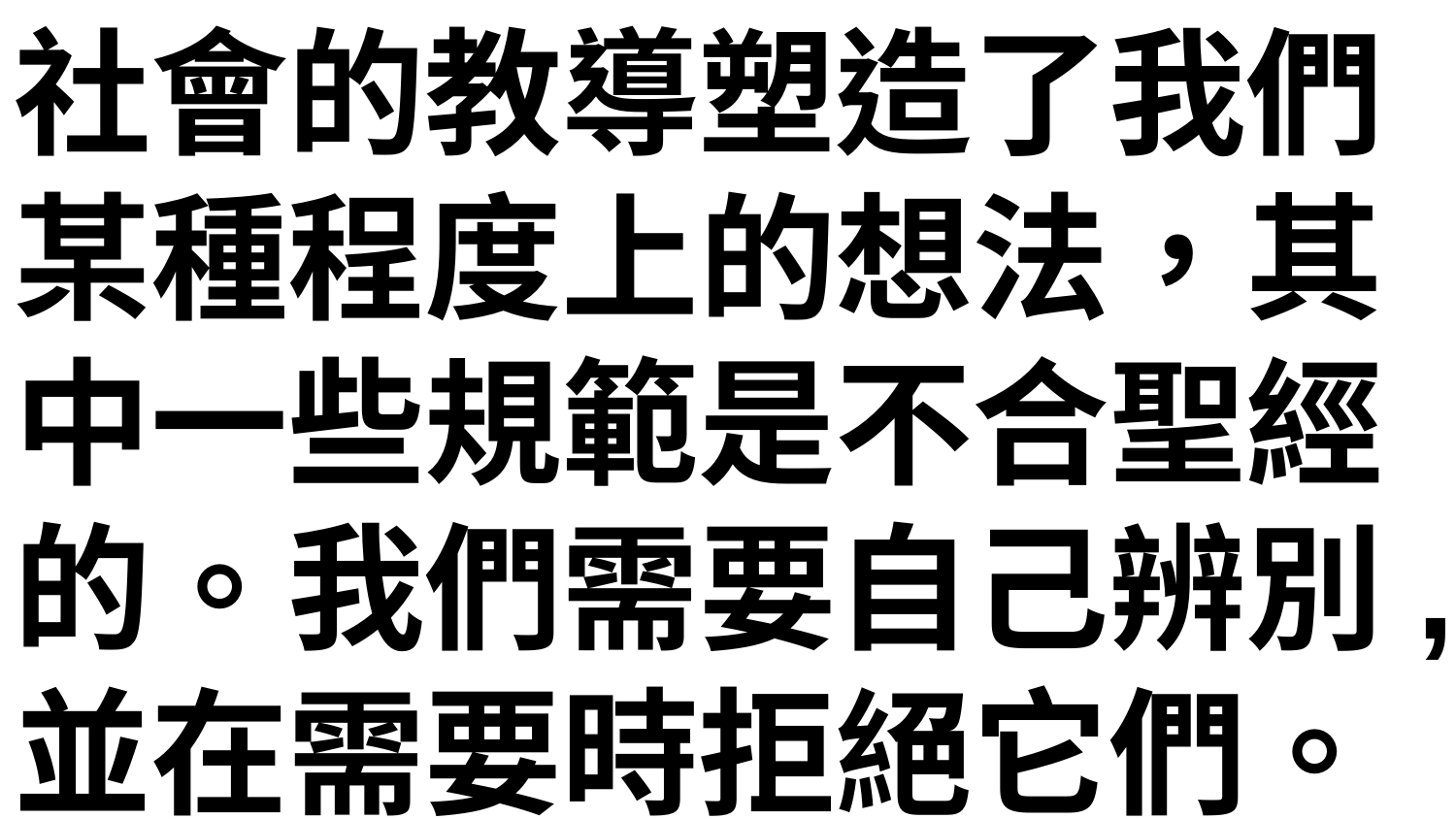

社會的教導塑造了我們某種程度上的想法，其中一些規範是不合聖經的。我們需要自己辨別,並在需要時拒絕它們。